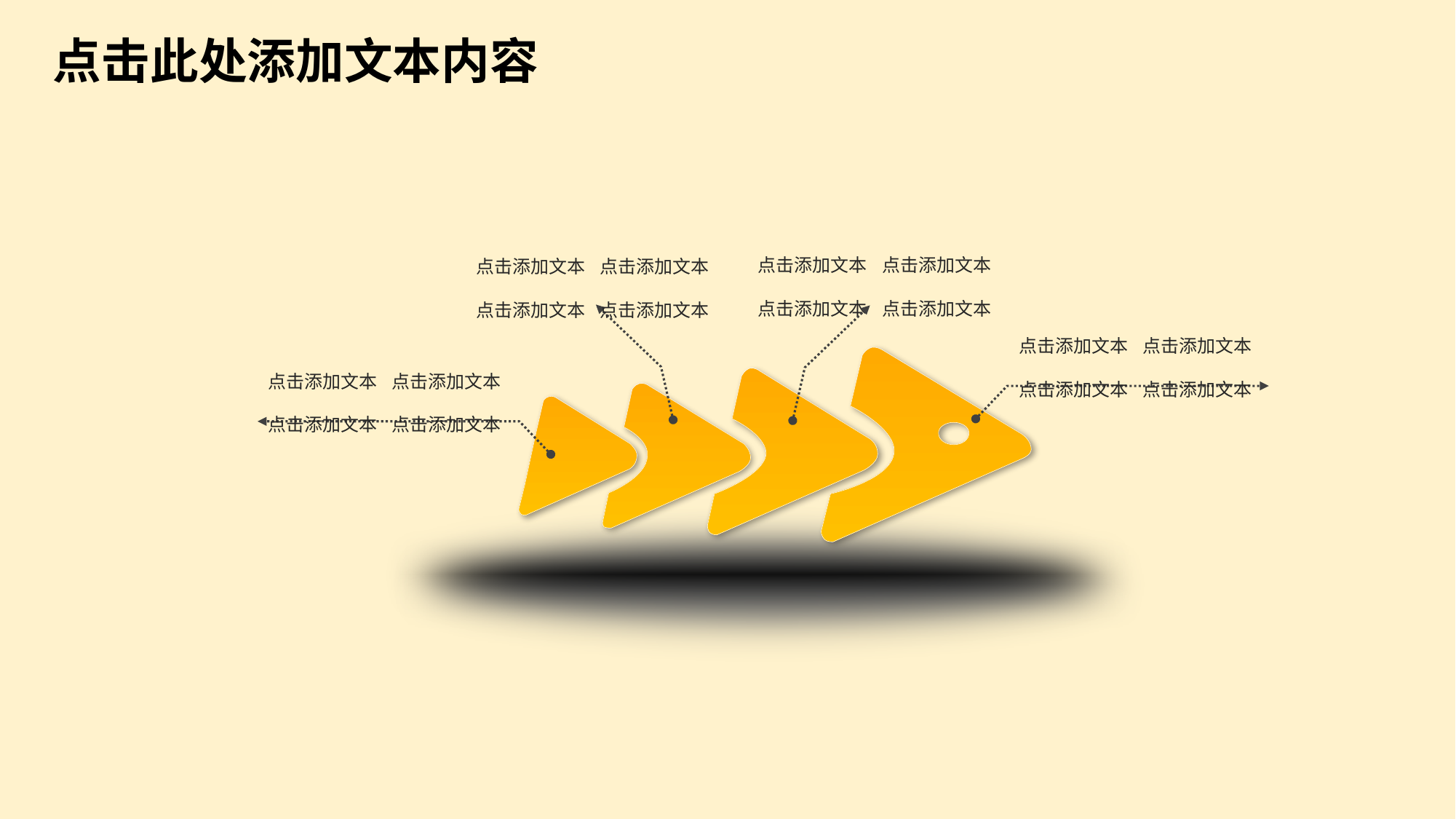

点击此处添加文本内容
点击添加文本
点击添加文本
点击添加文本
点击添加文本
点击添加文本
点击添加文本
点击添加文本
点击添加文本

点击添加文本
点击添加文本
点击添加文本
点击添加文本

点击添加文本
点击添加文本
点击添加文本
点击添加文本